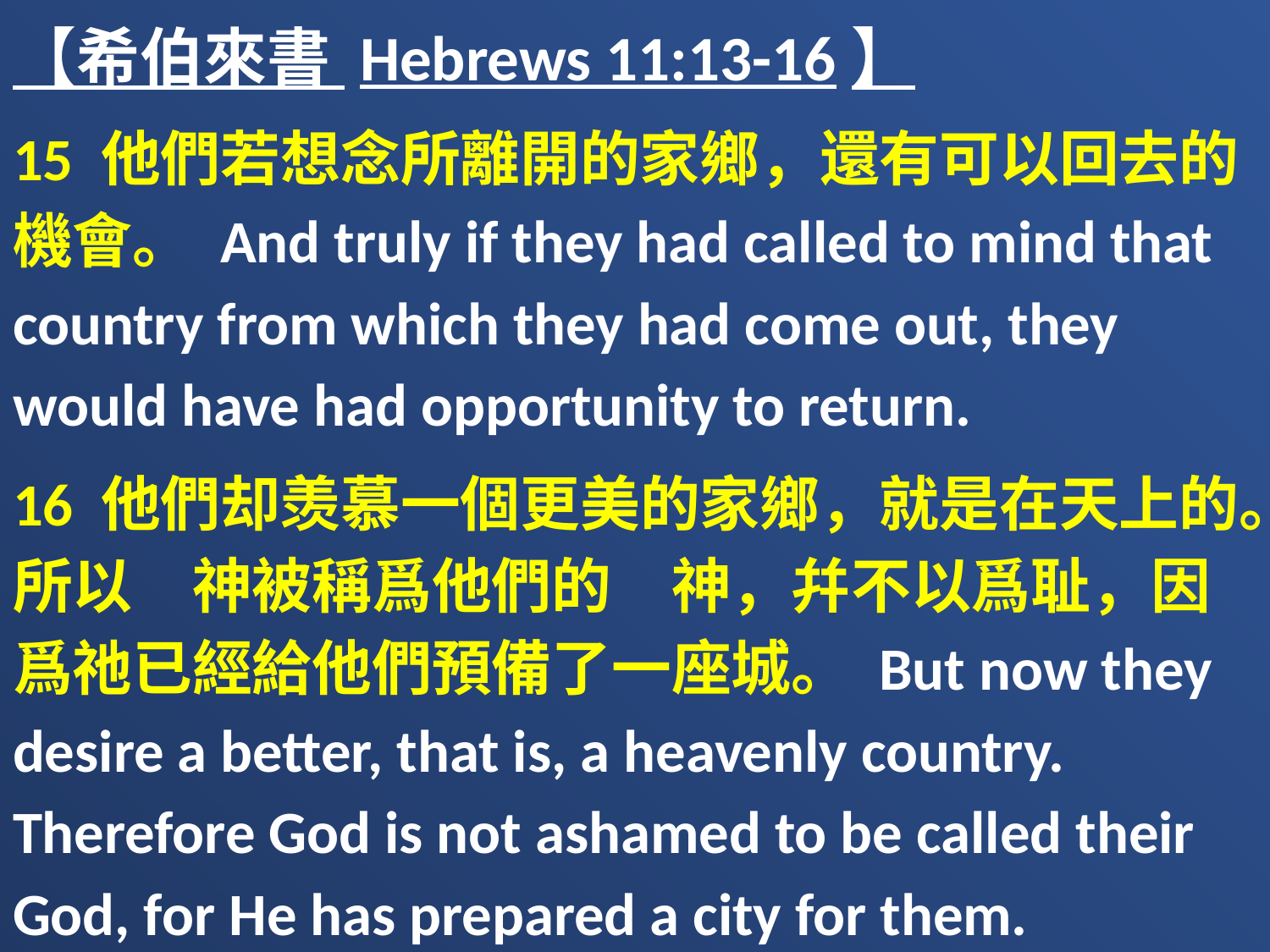

【希伯來書 Hebrews 11:13-16】
15 他們若想念所離開的家鄉，還有可以回去的機會。 And truly if they had called to mind that country from which they had come out, they would have had opportunity to return.
16 他們却羡慕一個更美的家鄉，就是在天上的。所以　神被稱爲他們的　神，幷不以爲耻，因爲祂已經給他們預備了一座城。 But now they desire a better, that is, a heavenly country. Therefore God is not ashamed to be called their God, for He has prepared a city for them.